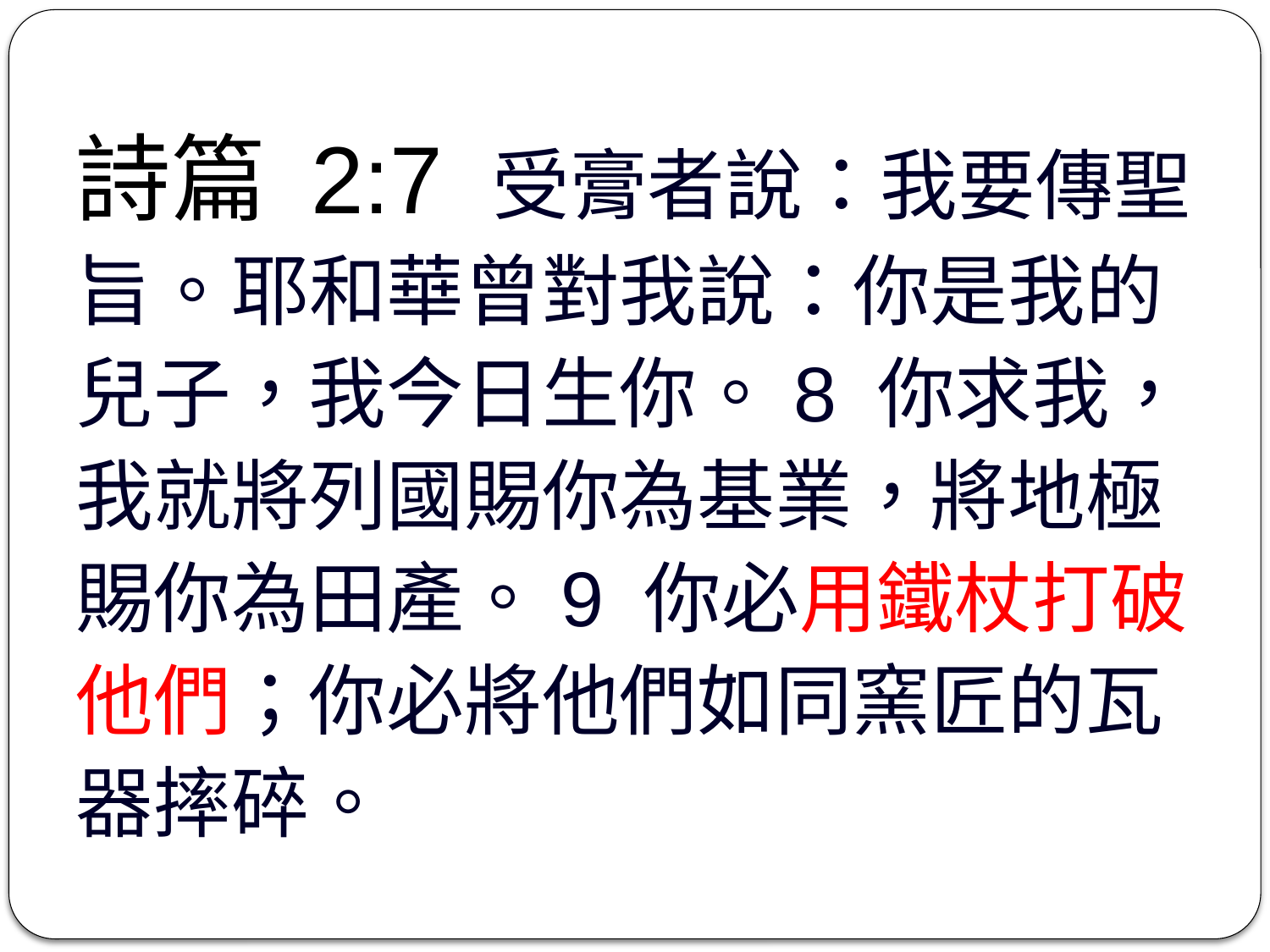

詩篇 2:7 受膏者說：我要傳聖旨。耶和華曾對我說：你是我的兒子，我今日生你。8 你求我，我就將列國賜你為基業，將地極賜你為田產。9 你必用鐵杖打破他們；你必將他們如同窯匠的瓦器摔碎。